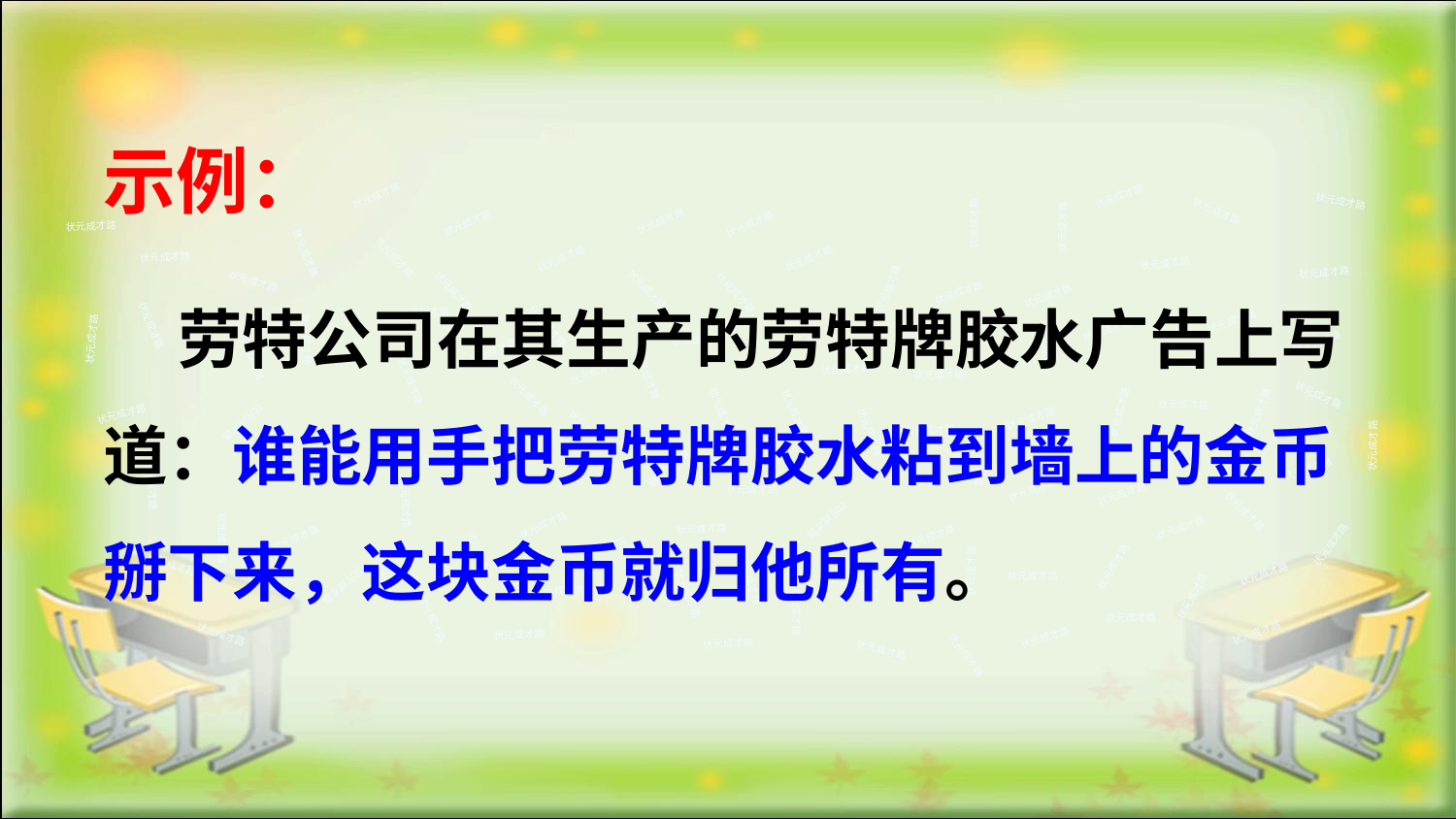

示例：
状元成才路
状元成才路
状元成才路
状元成才路
状元成才路
状元成才路
状元成才路
状元成才路
状元成才路
状元成才路
状元成才路
状元成才路
状元成才路
状元成才路
状元成才路
状元成才路
    劳特公司在其生产的劳特牌胶水广告上写道：谁能用手把劳特牌胶水粘到墙上的金币掰下来，这块金币就归他所有。
状元成才路
状元成才路
状元成才路
状元成才路
状元成才路
状元成才路
状元成才路
状元成才路
状元成才路
状元成才路
状元成才路
状元成才路
状元成才路
状元成才路
状元成才路
状元成才路
状元成才路
状元成才路
状元成才路
状元成才路
状元成才路
状元成才路
状元成才路
状元成才路
状元成才路
状元成才路
状元成才路
状元成才路
状元成才路
状元成才路
状元成才路
状元成才路
状元成才路
状元成才路
状元成才路
状元成才路
状元成才路
状元成才路
状元成才路
状元成才路
状元成才路
状元成才路
状元成才路
状元成才路
状元成才路
状元成才路
状元成才路
状元成才路
状元成才路
状元成才路
状元成才路
状元成才路
状元成才路
状元成才路
状元成才路
状元成才路
状元成才路
状元成才路
状元成才路
状元成才路
状元成才路
状元成才路
状元成才路
状元成才路
状元成才路
状元成才路
状元成才路
状元成才路
状元成才路
状元成才路
状元成才路
状元成才路
状元成才路
状元成才路
状元成才路
状元成才路
状元成才路
状元成才路
状元成才路
状元成才路
状元成才路
状元成才路
状元成才路
状元成才路